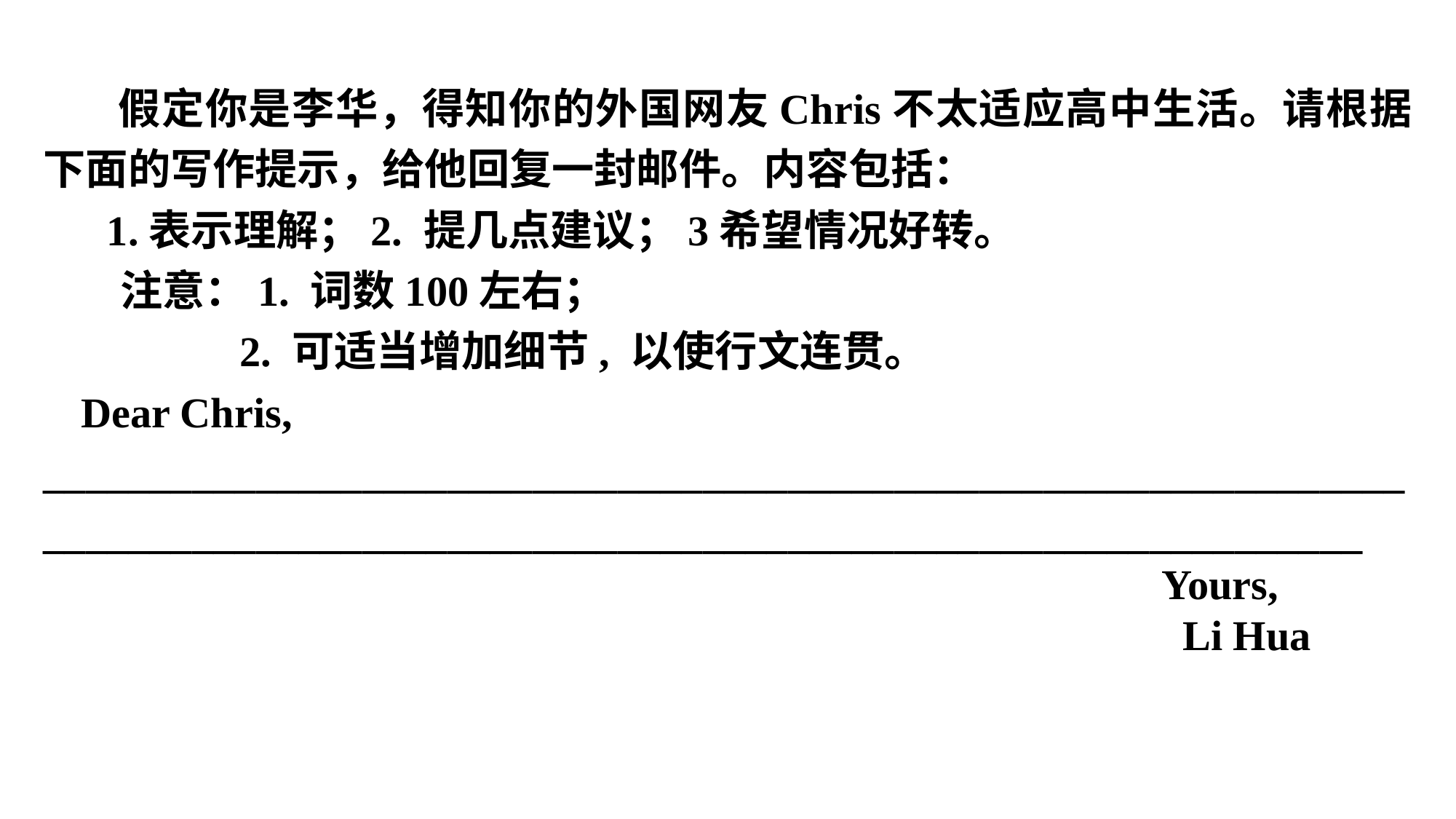

假定你是李华，得知你的外国网友Chris不太适应高中生活。请根据下面的写作提示，给他回复一封邮件。内容包括：
   1.表示理解；2. 提几点建议；3希望情况好转。
   注意：1. 词数100左右；
               2. 可适当增加细节, 以使行文连贯。
Dear Chris,
______________________________________________________________________________________________________________________________
                                                                                                          Yours,
                                                                                                            Li Hua